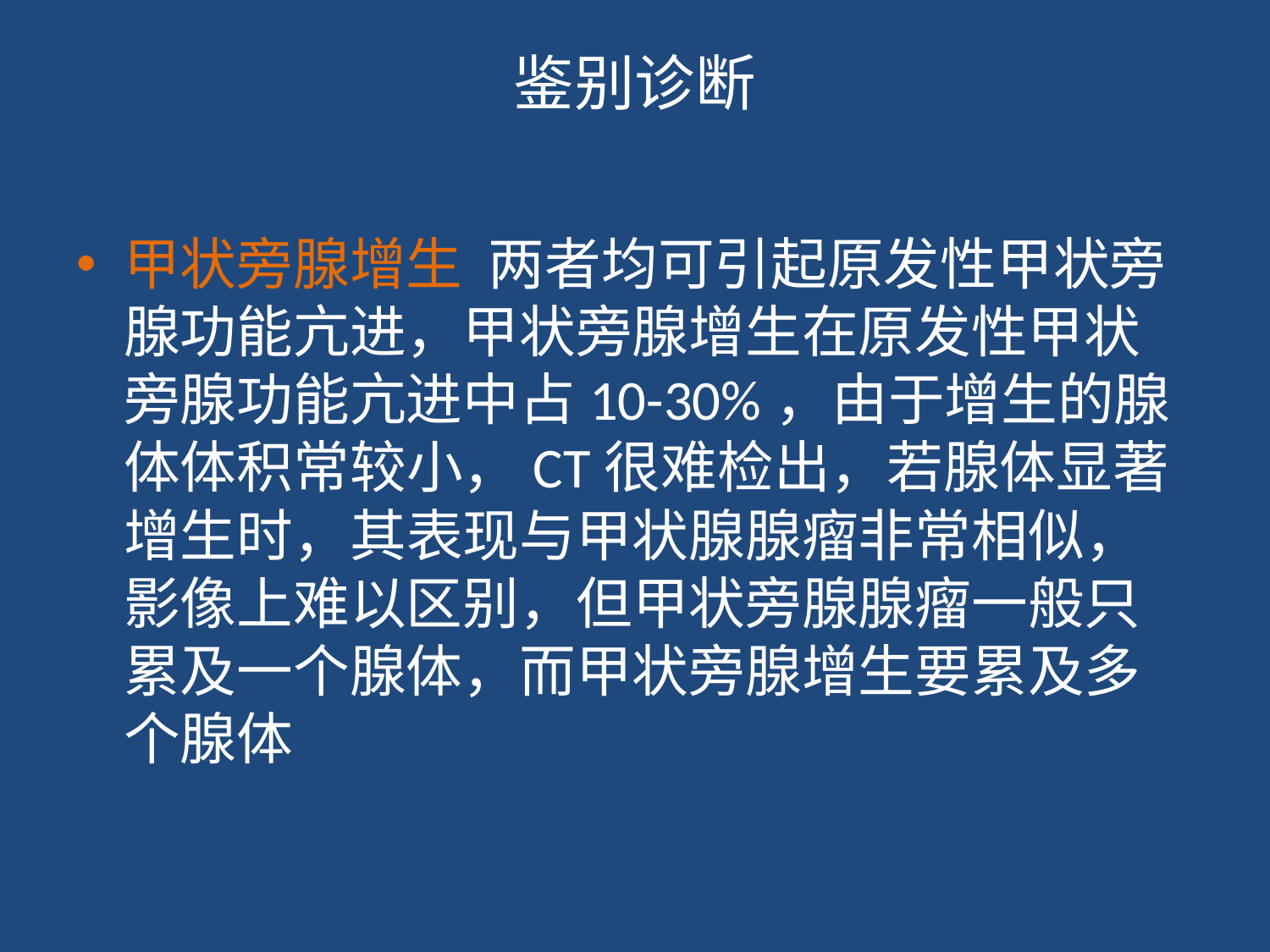

# 鉴别诊断
甲状旁腺增生  两者均可引起原发性甲状旁腺功能亢进，甲状旁腺增生在原发性甲状旁腺功能亢进中占10-30%，由于增生的腺体体积常较小，CT很难检出，若腺体显著增生时，其表现与甲状腺腺瘤非常相似，影像上难以区别，但甲状旁腺腺瘤一般只累及一个腺体，而甲状旁腺增生要累及多个腺体